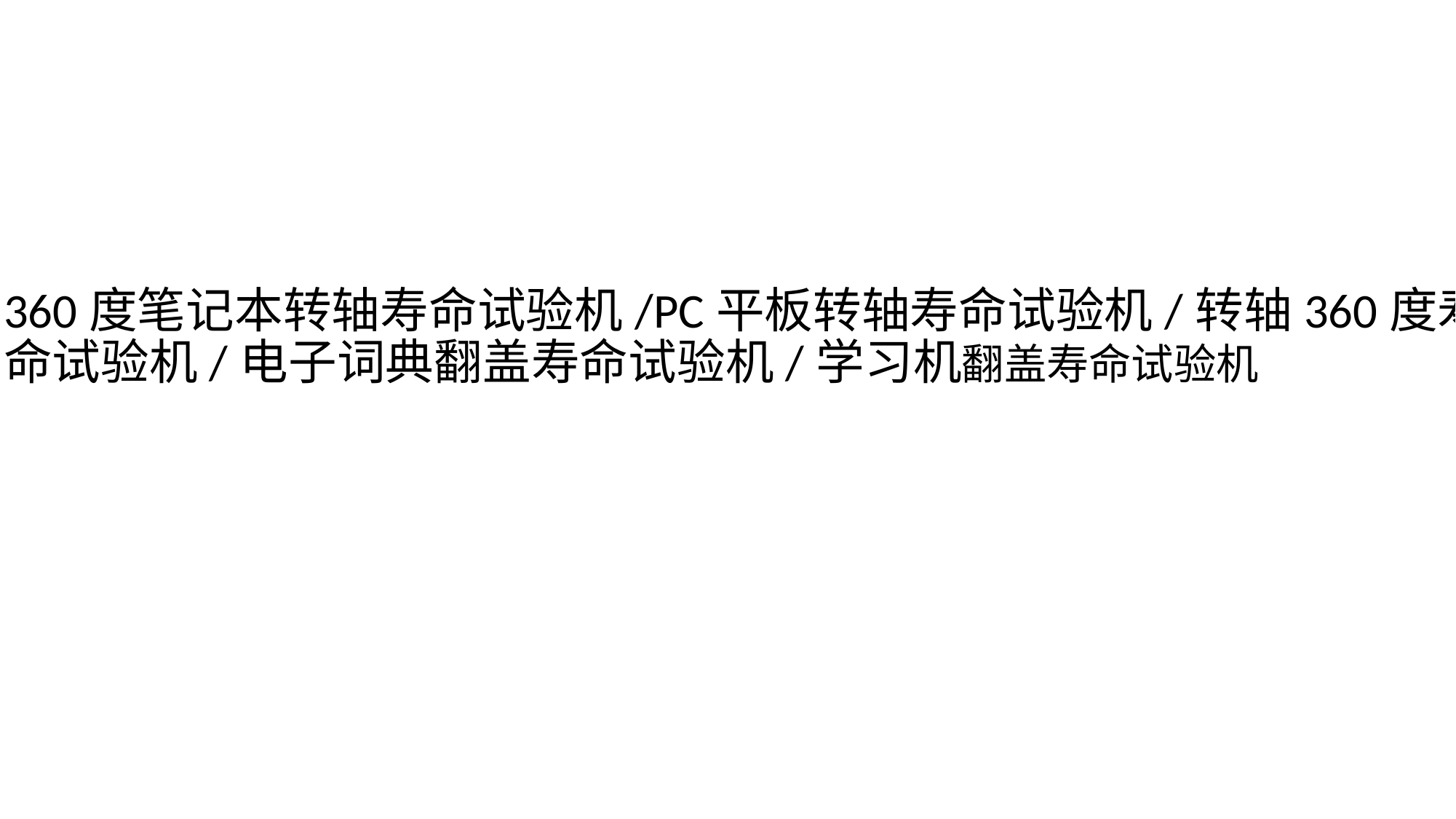

360度笔记本转轴寿命试验机/PC平板转轴寿命试验机/转轴360度寿命试验机/电子词典翻盖寿命试验机/学习机翻盖寿命试验机